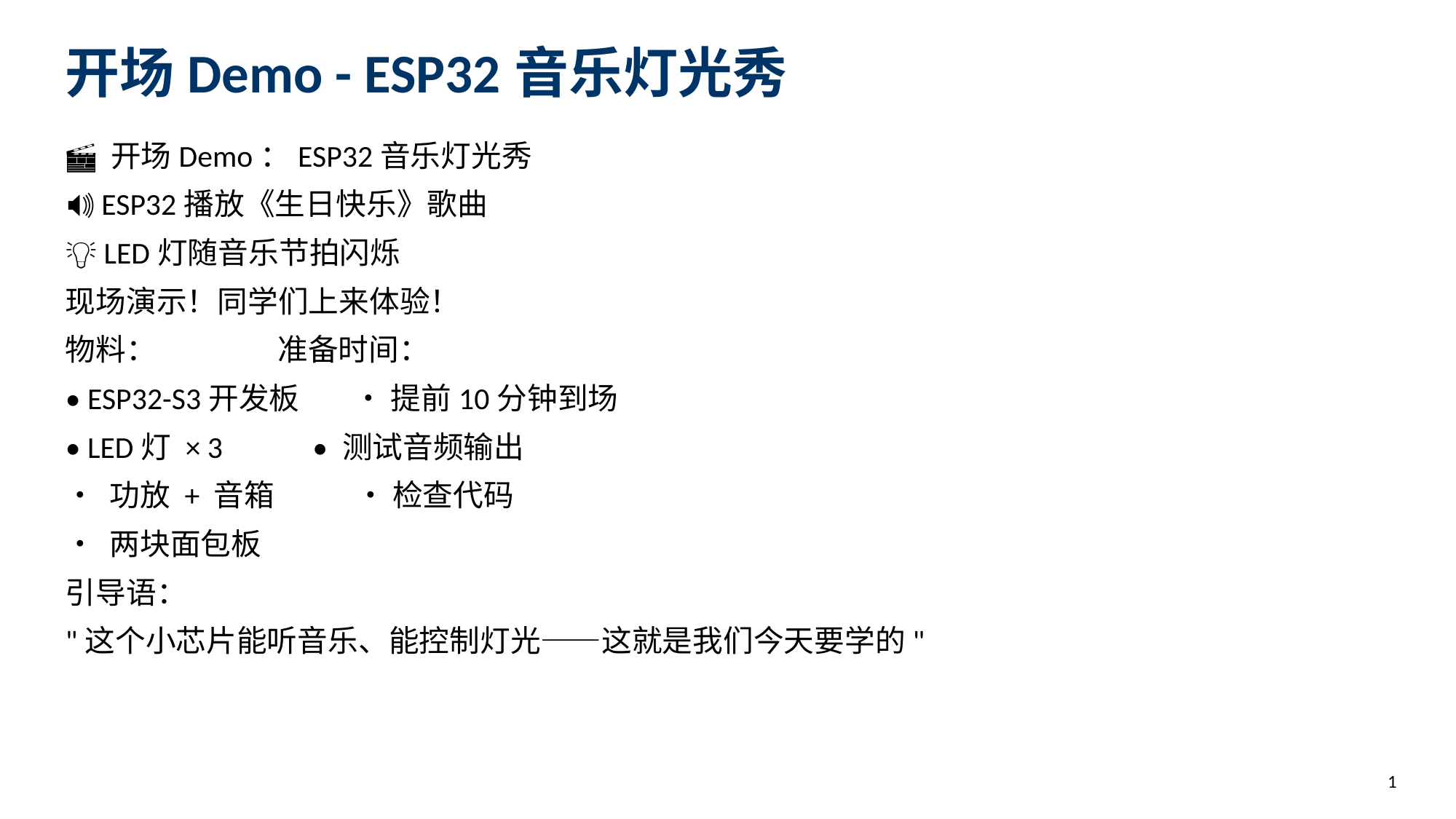

开场Demo - ESP32音乐灯光秀
🎬 开场Demo：ESP32音乐灯光秀
🔊 ESP32播放《生日快乐》歌曲
💡 LED灯随音乐节拍闪烁
现场演示！同学们上来体验！
物料：                  准备时间：
• ESP32-S3开发板        • 提前10分钟到场
• LED灯 × 3             • 测试音频输出
• 功放 + 音箱            • 检查代码
• 两块面包板
引导语：
"这个小芯片能听音乐、能控制灯光——这就是我们今天要学的"
1